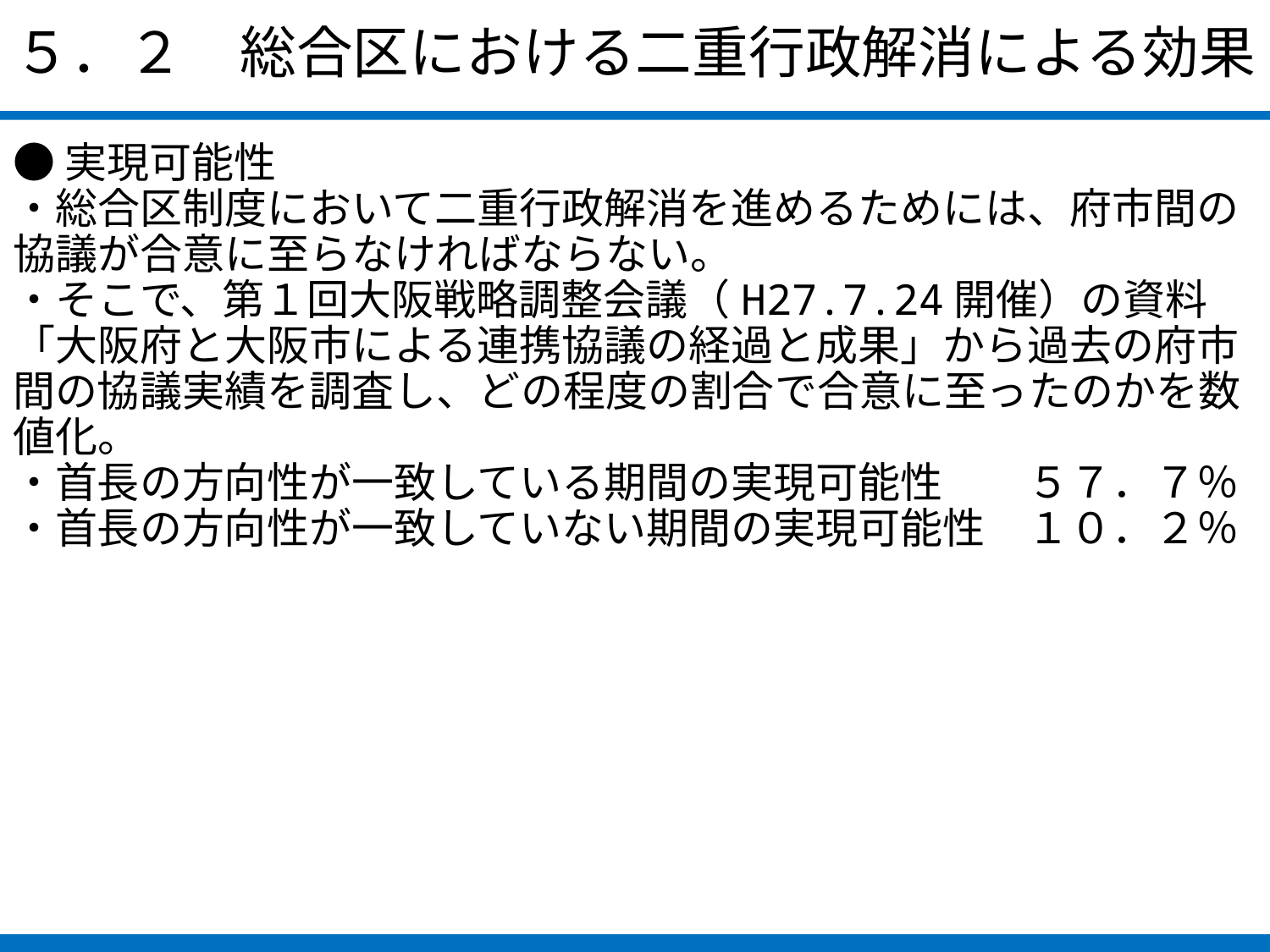

５．２　総合区における二重行政解消による効果

●実現可能性
・総合区制度において二重行政解消を進めるためには、府市間の協議が合意に至らなければならない。
・そこで、第１回大阪戦略調整会議（H27.7.24開催）の資料「大阪府と大阪市による連携協議の経過と成果」から過去の府市間の協議実績を調査し、どの程度の割合で合意に至ったのかを数値化。
・首長の方向性が一致している期間の実現可能性　　５７．７％
・首長の方向性が一致していない期間の実現可能性　１０．２％